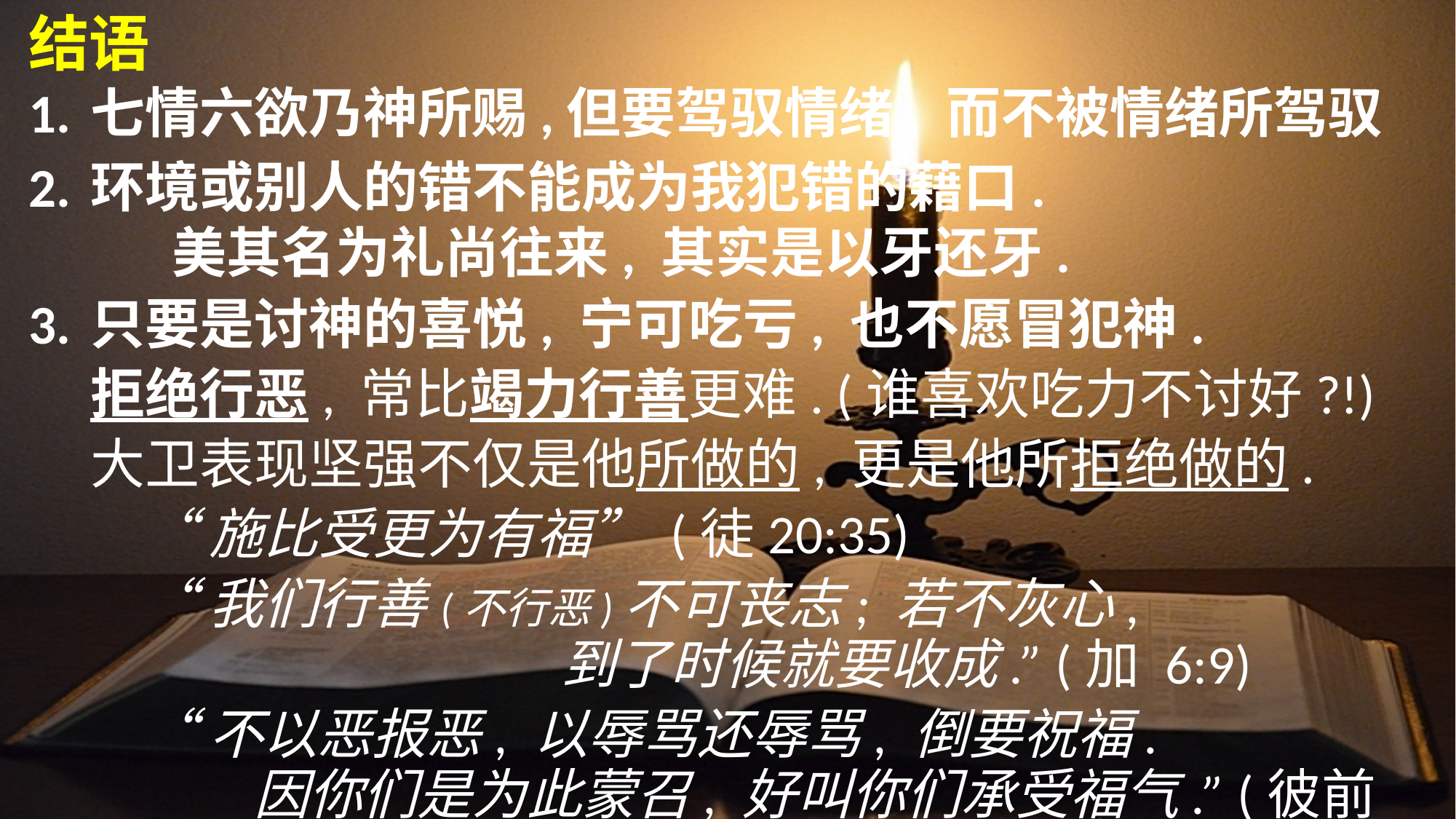

结语
1.	七情六欲乃神所赐, 	但要驾驭情绪, 而不被情绪所驾驭
2.	环境或别人的错不能成为我犯错的藉口.
			美其名为礼尚往来, 其实是以牙还牙.
3.	只要是讨神的喜悦, 宁可吃亏, 也不愿冒犯神.
	拒绝行恶, 常比竭力行善更难. (谁喜欢吃力不讨好?!)
	大卫表现坚强不仅是他所做的, 更是他所拒绝做的.
		“施比受更为有福” (徒20:35)
		“我们行善(不行恶)不可丧志; 若不灰心,
					到了时候就要收成.” (加 6:9)
		“不以恶报恶, 以辱骂还辱骂, 倒要祝福.
					因你们是为此蒙召, 好叫你们承受福气.” (彼前3:9)